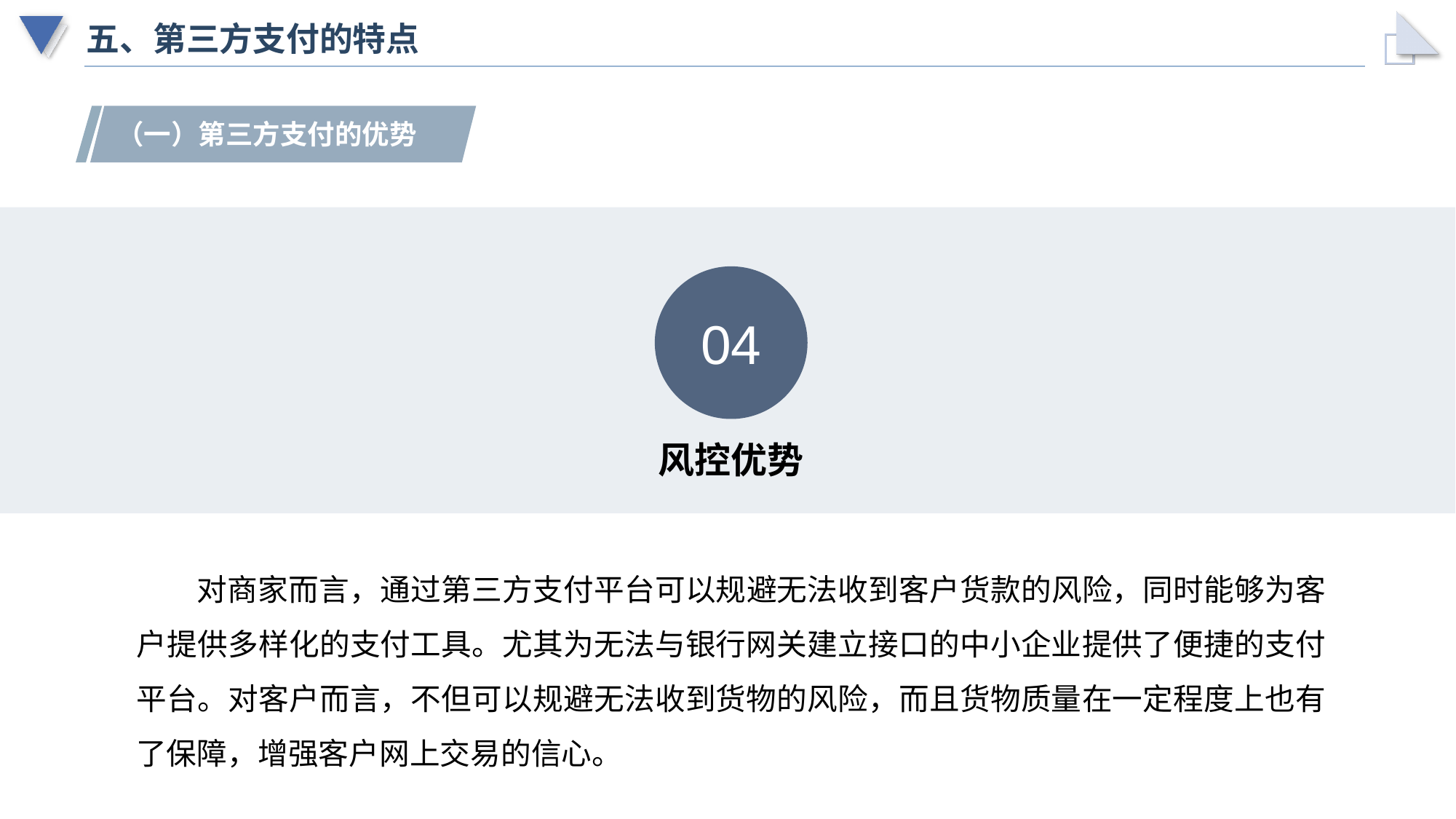

# 五、第三方支付的特点

（一）第三方支付的优势

04
风控优势
对商家而言，通过第三方支付平台可以规避无法收到客户货款的风险，同时能够为客户提供多样化的支付工具。尤其为无法与银行网关建立接口的中小企业提供了便捷的支付平台。对客户而言，不但可以规避无法收到货物的风险，而且货物质量在一定程度上也有了保障，增强客户网上交易的信心。